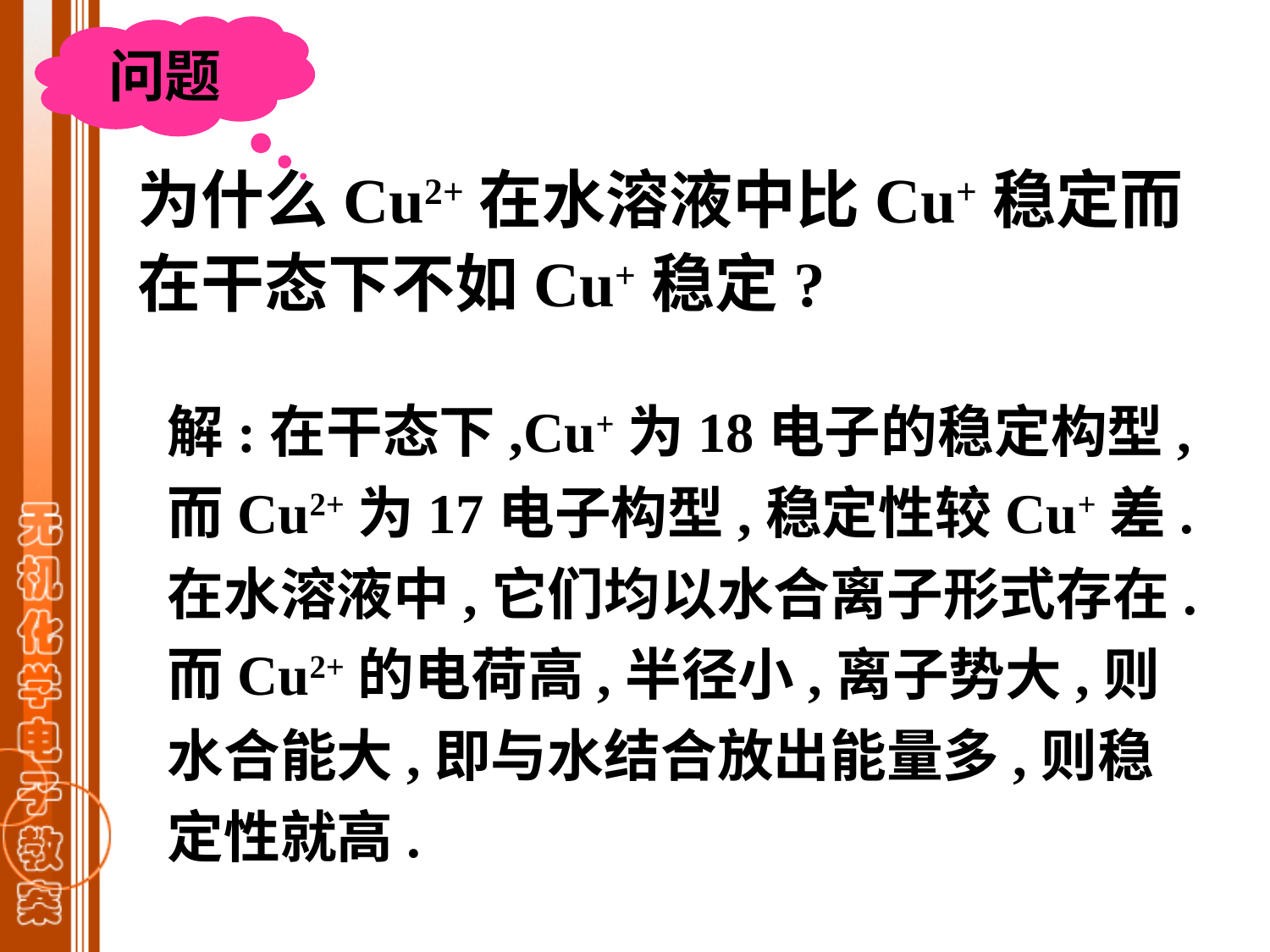

问题
为什么Cu2+在水溶液中比Cu+稳定而在干态下不如Cu+稳定?
解:在干态下,Cu+为18电子的稳定构型,而Cu2+为17电子构型,稳定性较Cu+差.在水溶液中,它们均以水合离子形式存在.而Cu2+的电荷高,半径小,离子势大,则水合能大,即与水结合放出能量多,则稳定性就高.
159